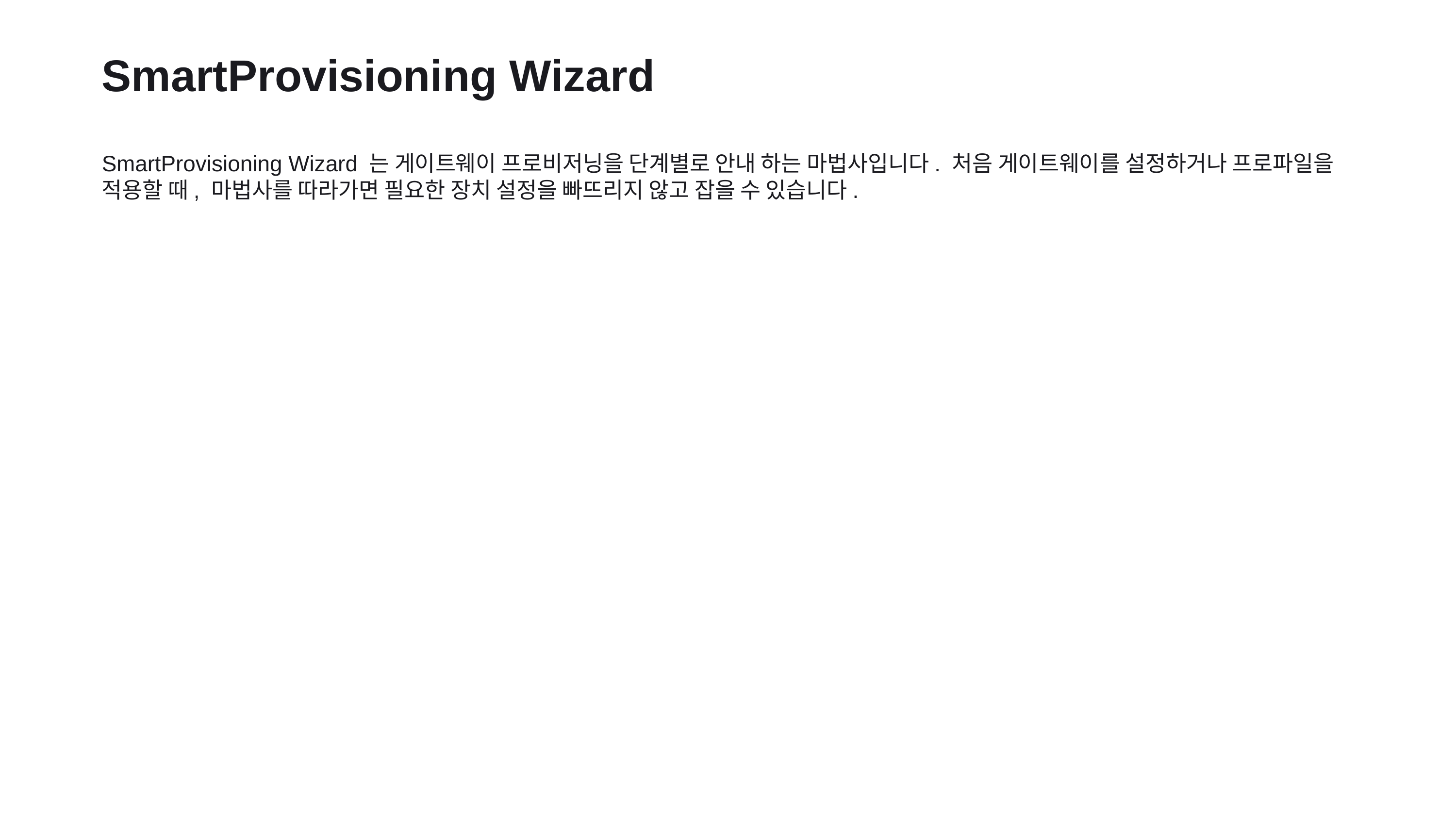

SmartProvisioning Wizard
SmartProvisioning Wizard 는 게이트웨이 프로비저닝을 단계별로 안내 하는 마법사입니다. 처음 게이트웨이를 설정하거나 프로파일을 적용할 때, 마법사를 따라가면 필요한 장치 설정을 빠뜨리지 않고 잡을 수 있습니다.